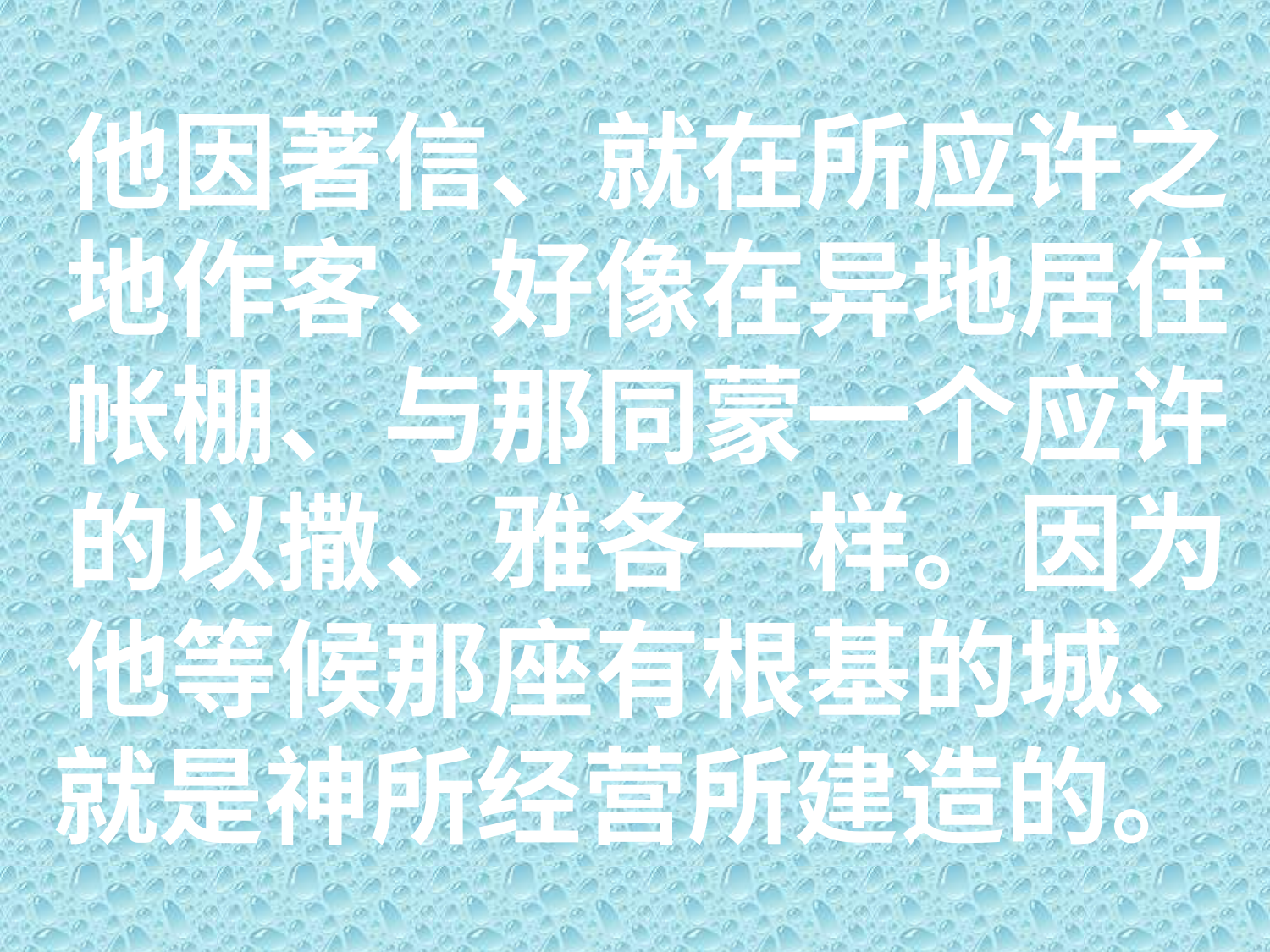

他因著信、就在所应许之地作客、好像在异地居住帐棚、与那同蒙一个应许的以撒、雅各一样。因为他等候那座有根基的城、就是神所经营所建造的。